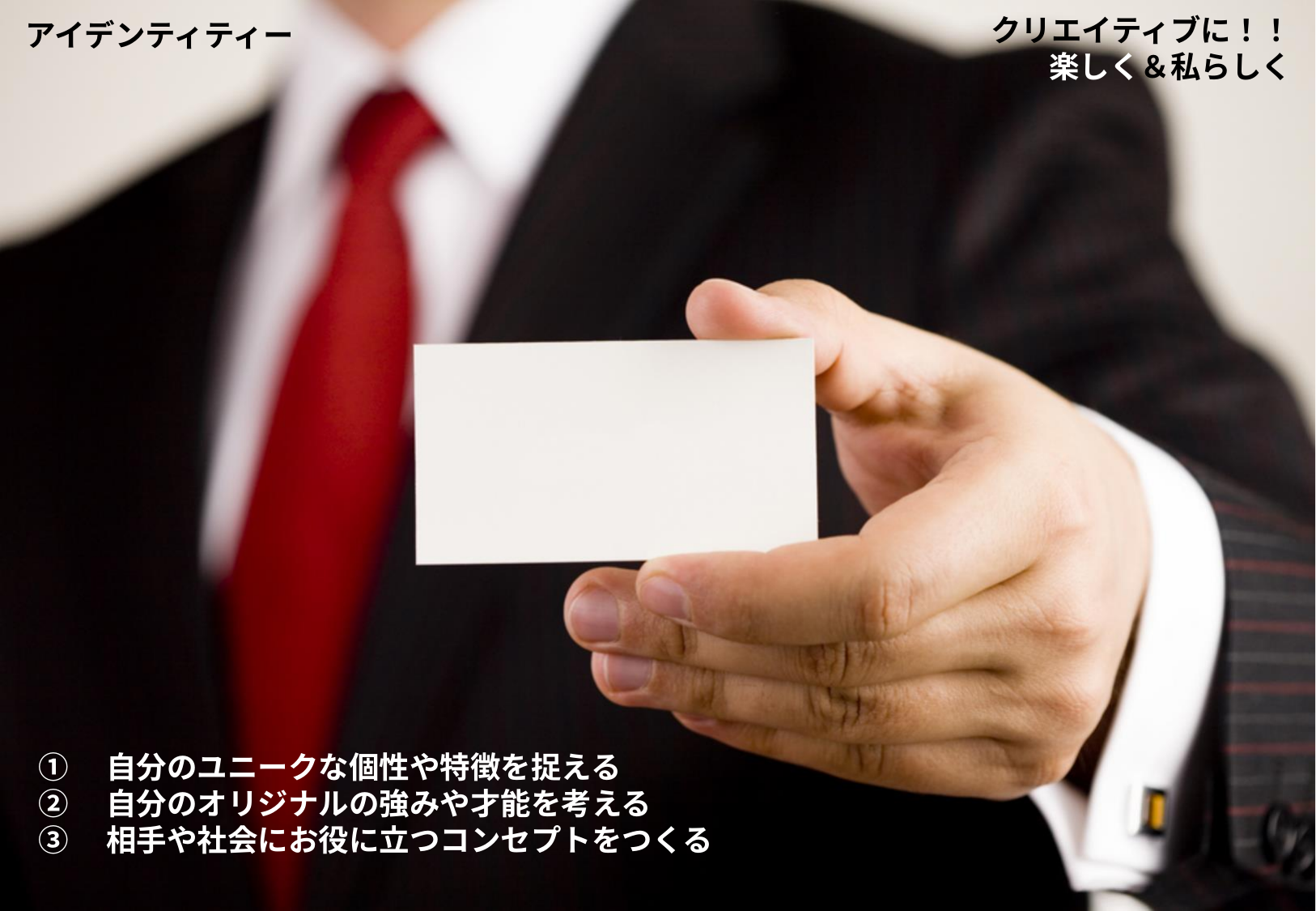

クリエイティブに！！
楽しく＆私らしく

アイデンティティー

①　自分のユニークな個性や特徴を捉える
②　自分のオリジナルの強みや才能を考える
③　相手や社会にお役に立つコンセプトをつくる